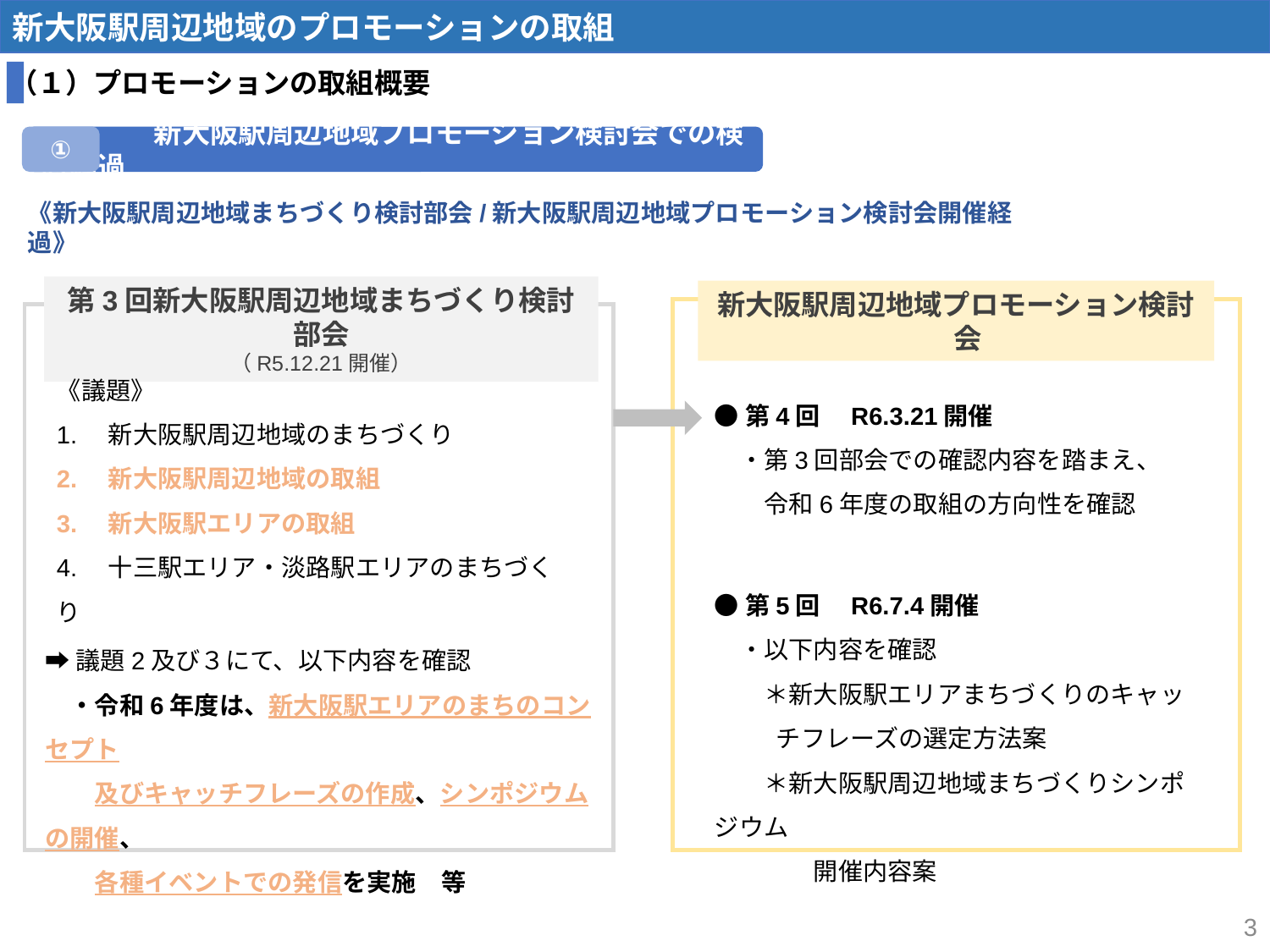

新大阪駅周辺地域のプロモーションの取組
資料２－１
（１）プロモーションの取組概要

①
　　　　新大阪駅周辺地域プロモーション検討会での検討経過
《新大阪駅周辺地域まちづくり検討部会/新大阪駅周辺地域プロモーション検討会開催経過》
第3回新大阪駅周辺地域まちづくり検討部会
（R5.12.21開催）
新大阪駅周辺地域プロモーション検討会

《議題》
1.　新大阪駅周辺地域のまちづくり
2.　新大阪駅周辺地域の取組
3.　新大阪駅エリアの取組
4.　十三駅エリア・淡路駅エリアのまちづくり
●第4回　R6.3.21開催
　・第3回部会での確認内容を踏まえ、
　　令和6年度の取組の方向性を確認

●第5回　R6.7.4開催
　・以下内容を確認
　　＊新大阪駅エリアまちづくりのキャッチフレーズの選定方法案
　　＊新大阪駅周辺地域まちづくりシンポジウム
　　　　開催内容案
➡議題2及び３にて、以下内容を確認
　・令和6年度は、新大阪駅エリアのまちのコンセプト
　　及びキャッチフレーズの作成、シンポジウムの開催、
　　各種イベントでの発信を実施　等
3